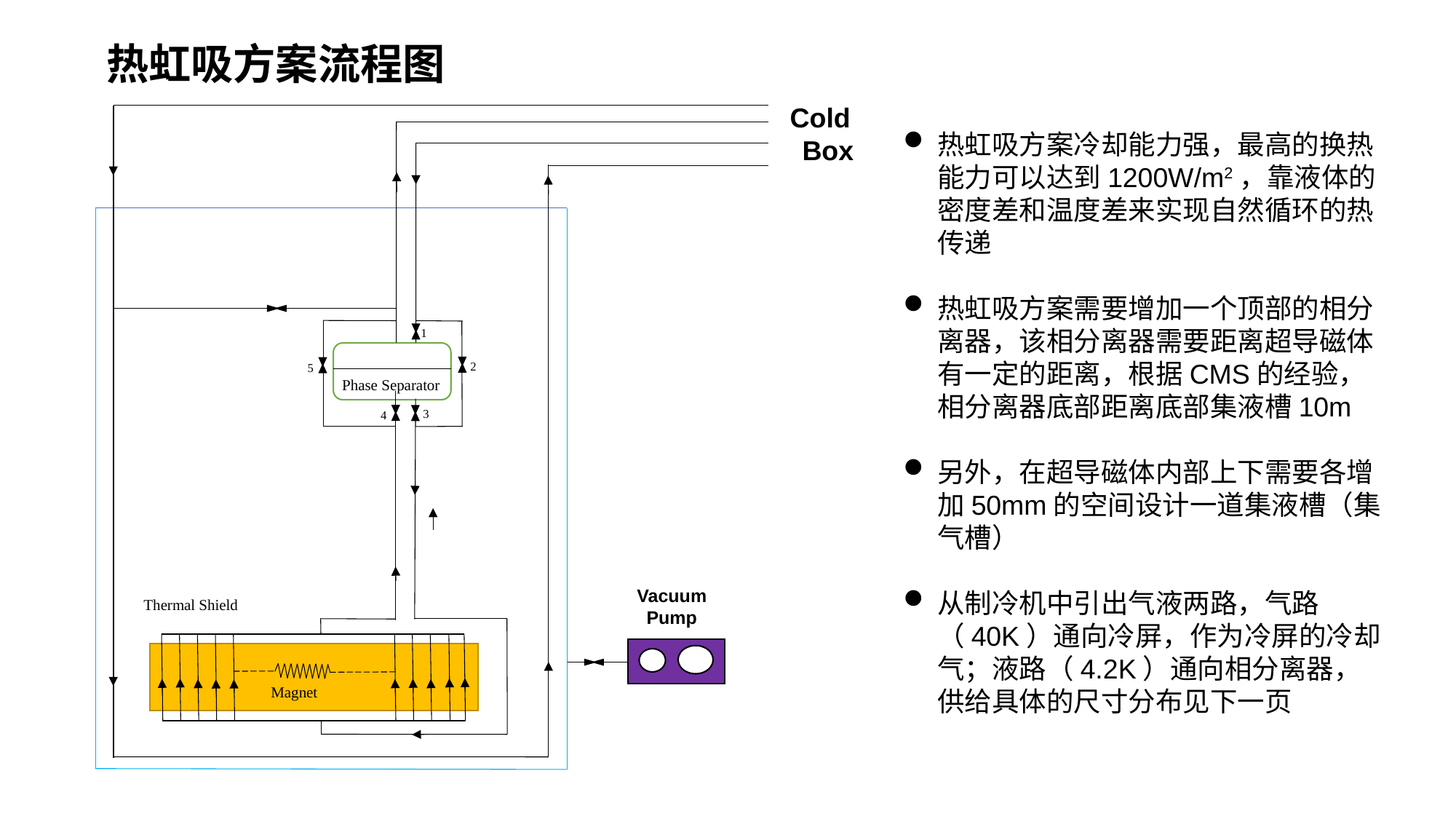

热虹吸方案流程图
Cold   Box
热虹吸方案冷却能力强，最高的换热能力可以达到1200W/m2，靠液体的密度差和温度差来实现自然循环的热传递

热虹吸方案需要增加一个顶部的相分离器，该相分离器需要距离超导磁体有一定的距离，根据CMS的经验，相分离器底部距离底部集液槽10m

另外，在超导磁体内部上下需要各增加50mm的空间设计一道集液槽（集气槽）

从制冷机中引出气液两路，气路（40K）通向冷屏，作为冷屏的冷却气；液路（4.2K）通向相分离器，供给具体的尺寸分布见下一页

1

2
5

Phase Separator
3
4

Vacuum Pump

Thermal Shield

Magnet